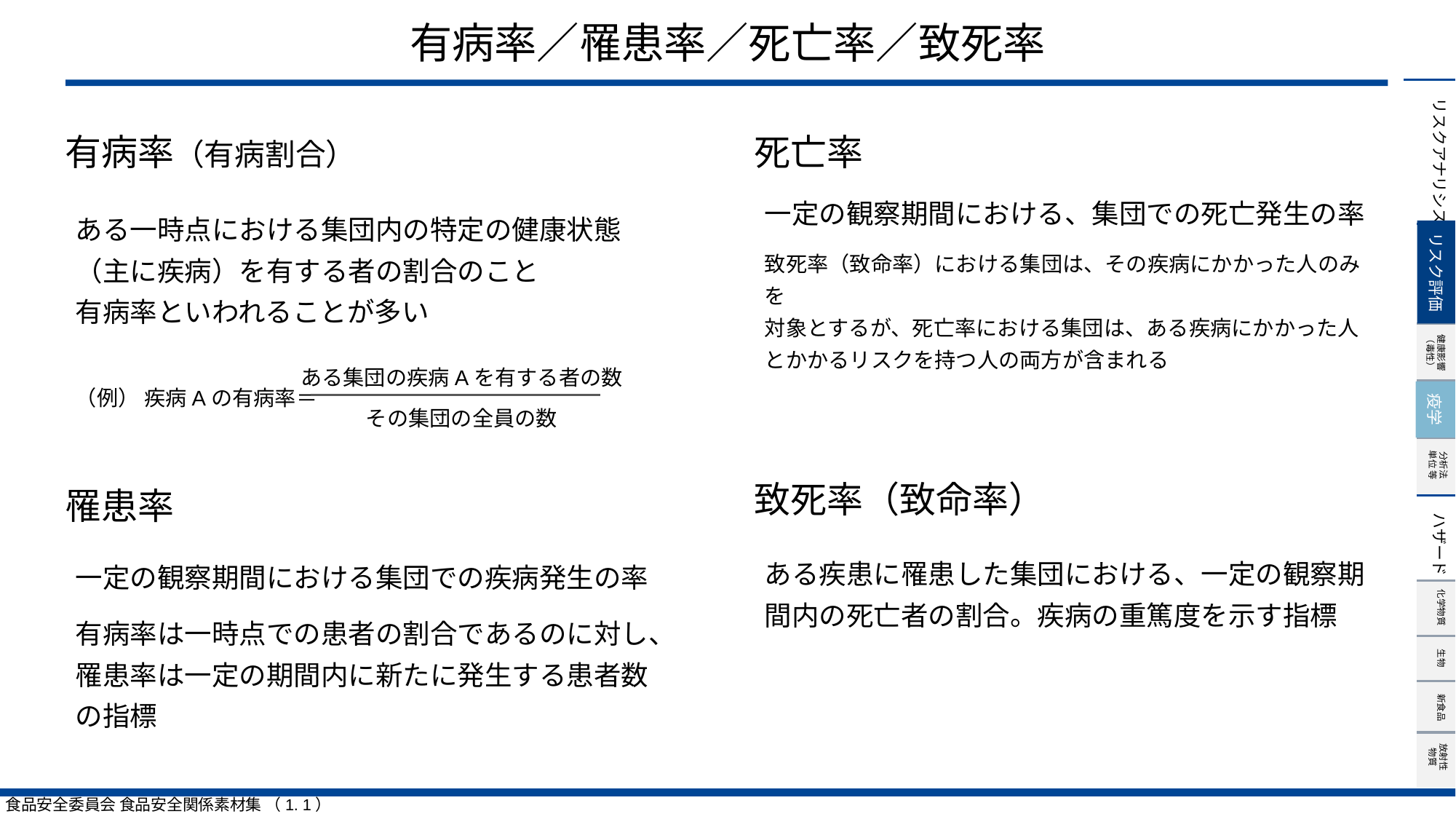

# 有病率／罹患率／死亡率／致死率
有病率（有病割合）
ある一時点における集団内の特定の健康状態（主に疾病）を有する者の割合のこと
有病率といわれることが多い

（例） 疾病Aの有病率＝
死亡率
一定の観察期間における、集団での死亡発生の率
致死率（致命率）における集団は、その疾病にかかった人のみを
対象とするが、死亡率における集団は、ある疾病にかかった人とかかるリスクを持つ人の両方が含まれる

リスク評価
ある集団の疾病Aを有する者の数
その集団の全員の数
疫学
致死率（致命率）

ある疾患に罹患した集団における、一定の観察期間内の死亡者の割合。疾病の重篤度を示す指標
罹患率
一定の観察期間における集団での疾病発生の率
有病率は一時点での患者の割合であるのに対し、罹患率は一定の期間内に新たに発生する患者数の指標